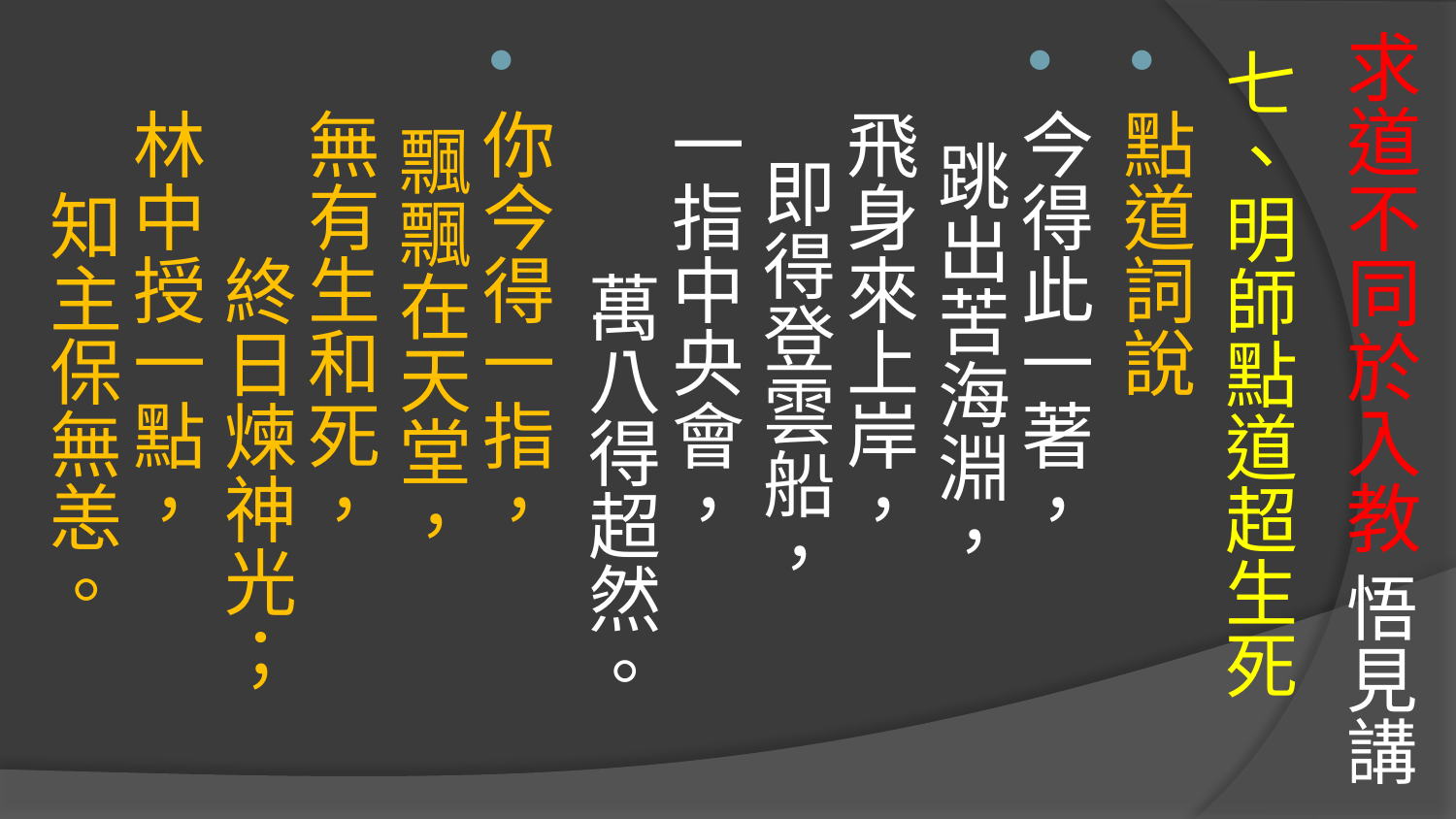

# 求道不同於入教 悟見講
七、明師點道超生死
點道詞說
今得此一著，                 跳出苦海淵，
飛身來上岸，                  即得登雲船，
一指中央會，                         萬八得超然。
你今得一指，                飄飄在天堂，
無有生和死，                        終日煉神光；
林中授一點，                    知主保無恙。